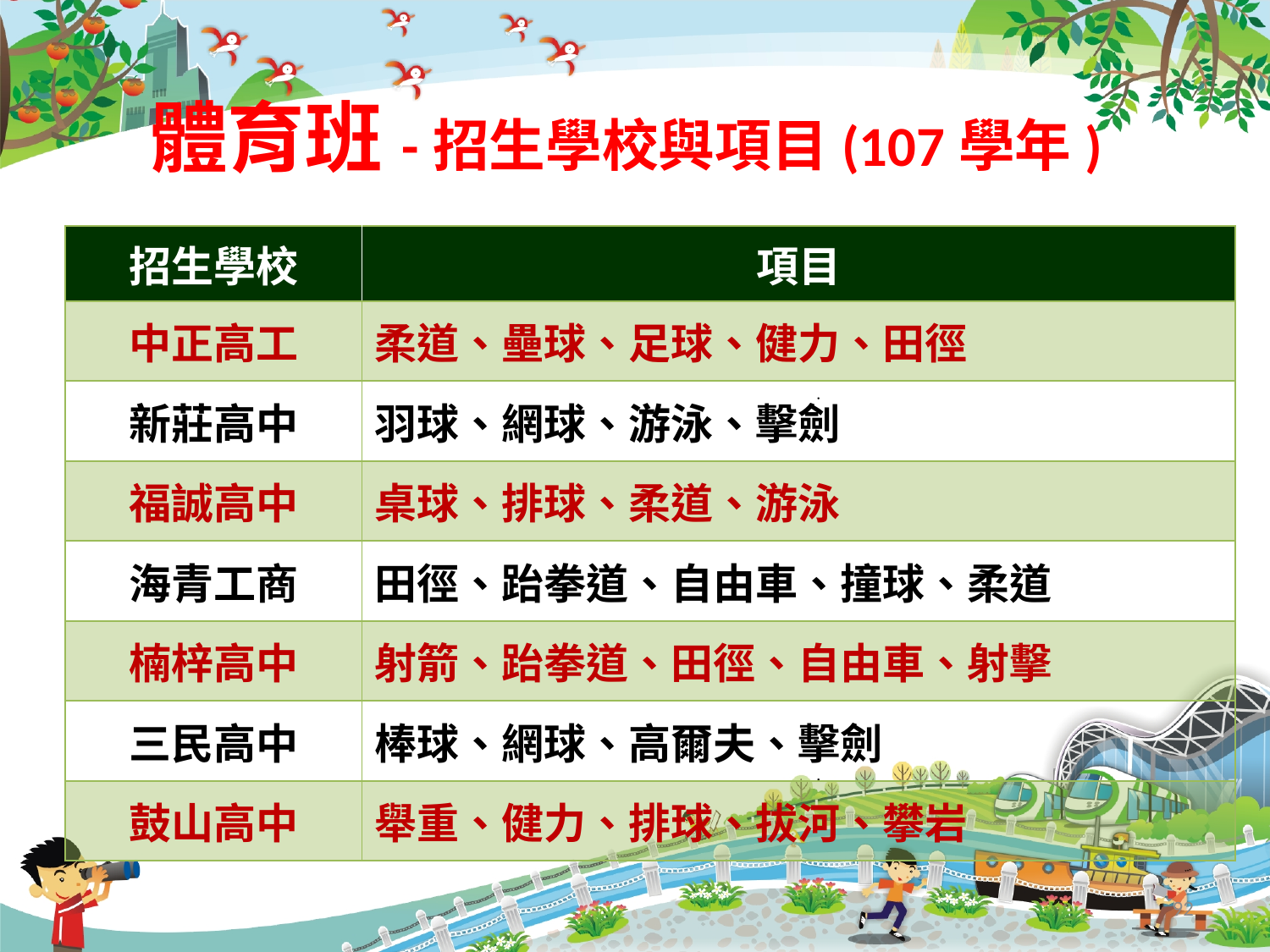

# 體育班-招生學校與項目(107學年)
| 招生學校 | 項目 |
| --- | --- |
| 中正高工 | 柔道、壘球、足球、健力、田徑 |
| 新莊高中 | 羽球、網球、游泳、擊劍 |
| 福誠高中 | 桌球、排球、柔道、游泳 |
| 海青工商 | 田徑、跆拳道、自由車、撞球、柔道 |
| 楠梓高中 | 射箭、跆拳道、田徑、自由車、射擊 |
| 三民高中 | 棒球、網球、高爾夫、擊劍 |
| 鼓山高中 | 舉重、健力、排球、拔河、攀岩 |

92